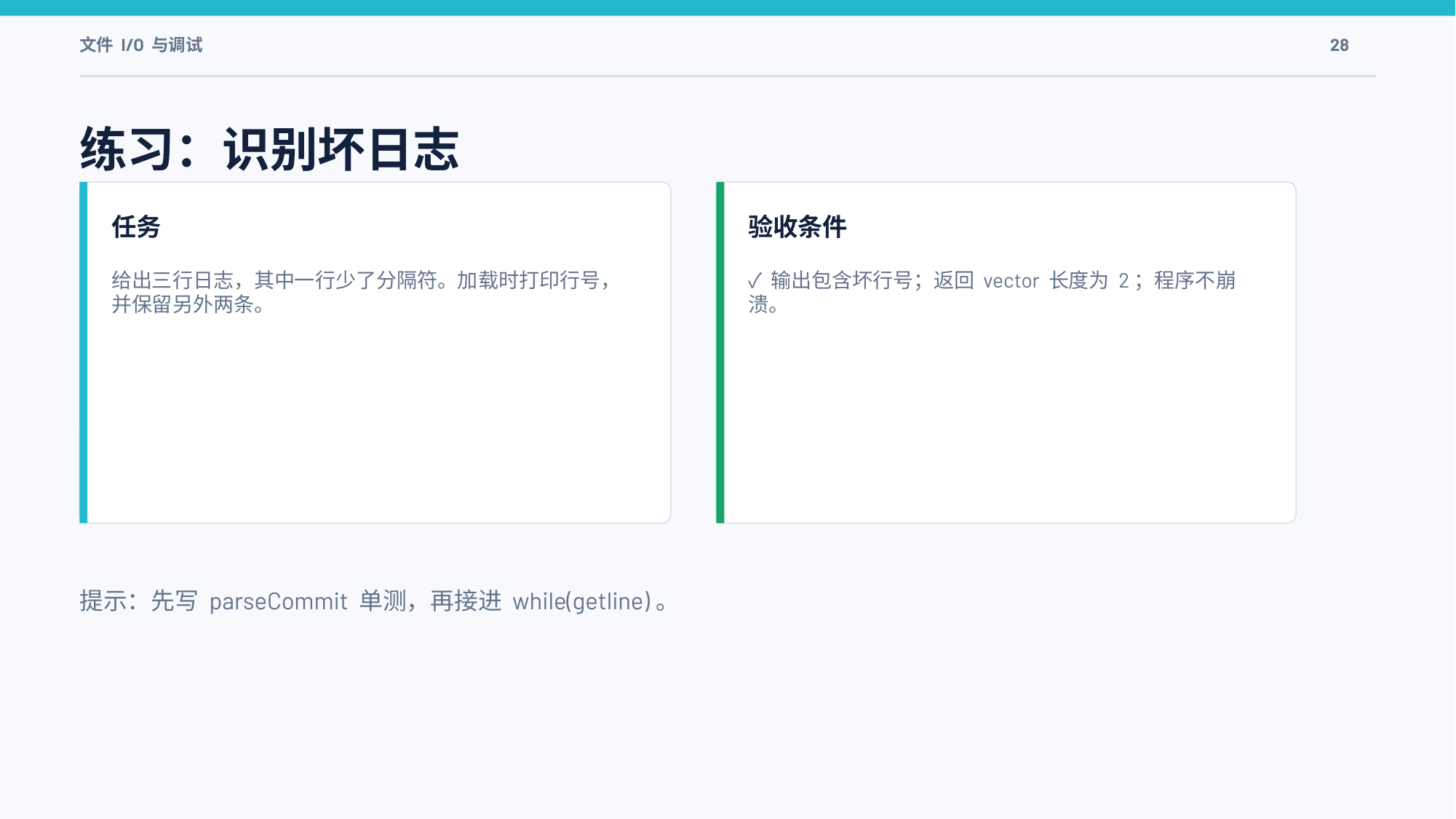

文件 I/O 与调试
28

练习：识别坏日志

任务
验收条件
给出三行日志，其中一行少了分隔符。加载时打印行号，并保留另外两条。
✓ 输出包含坏行号；返回 vector 长度为 2；程序不崩溃。
提示：先写 parseCommit 单测，再接进 while(getline)。